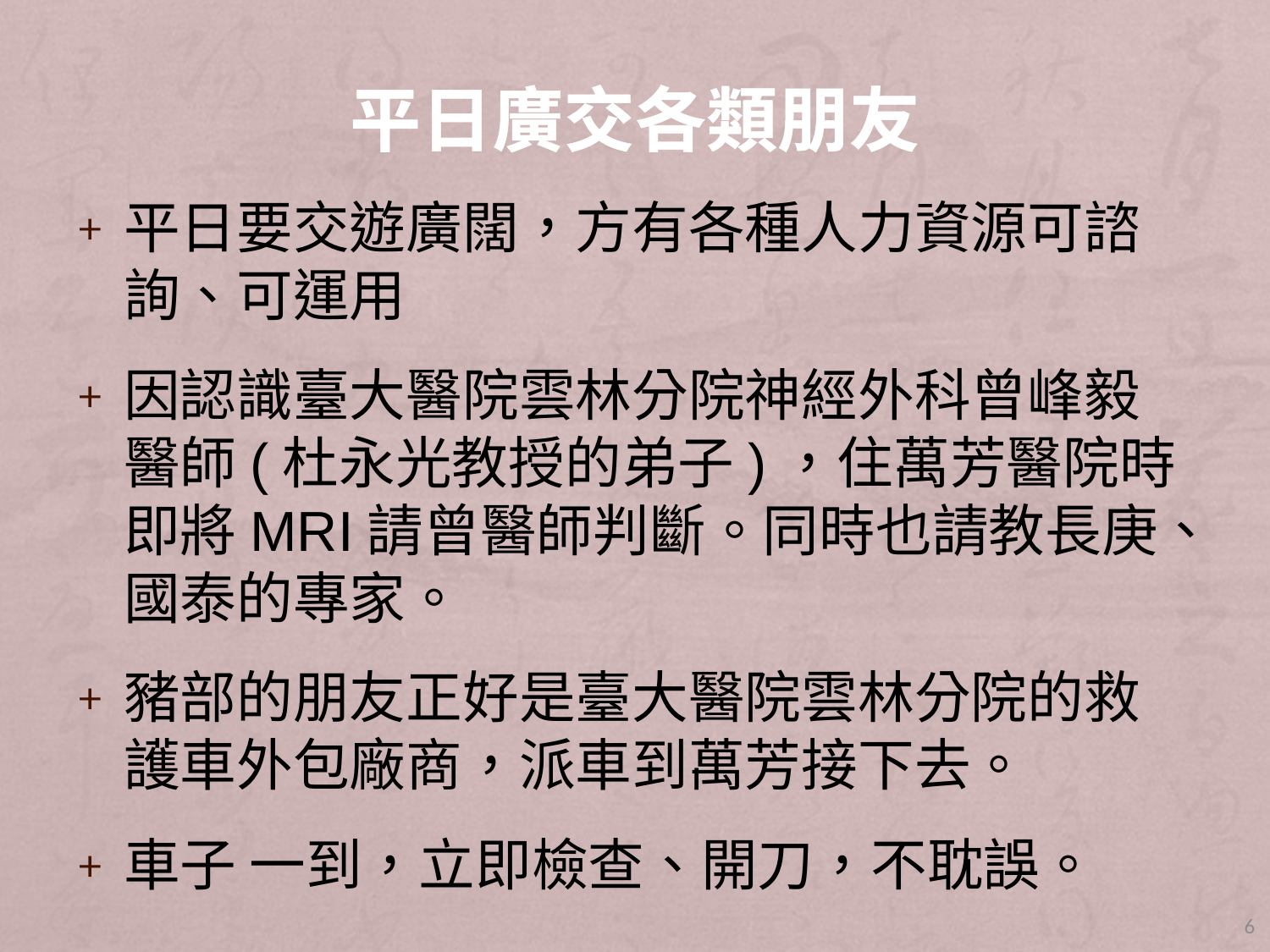

# 平日廣交各類朋友
平日要交遊廣闊，方有各種人力資源可諮詢、可運用
因認識臺大醫院雲林分院神經外科曾峰毅醫師(杜永光教授的弟子)，住萬芳醫院時即將MRI請曾醫師判斷。同時也請教長庚、國泰的專家。
豬部的朋友正好是臺大醫院雲林分院的救護車外包廠商，派車到萬芳接下去。
車子 一到，立即檢查、開刀，不耽誤。

6